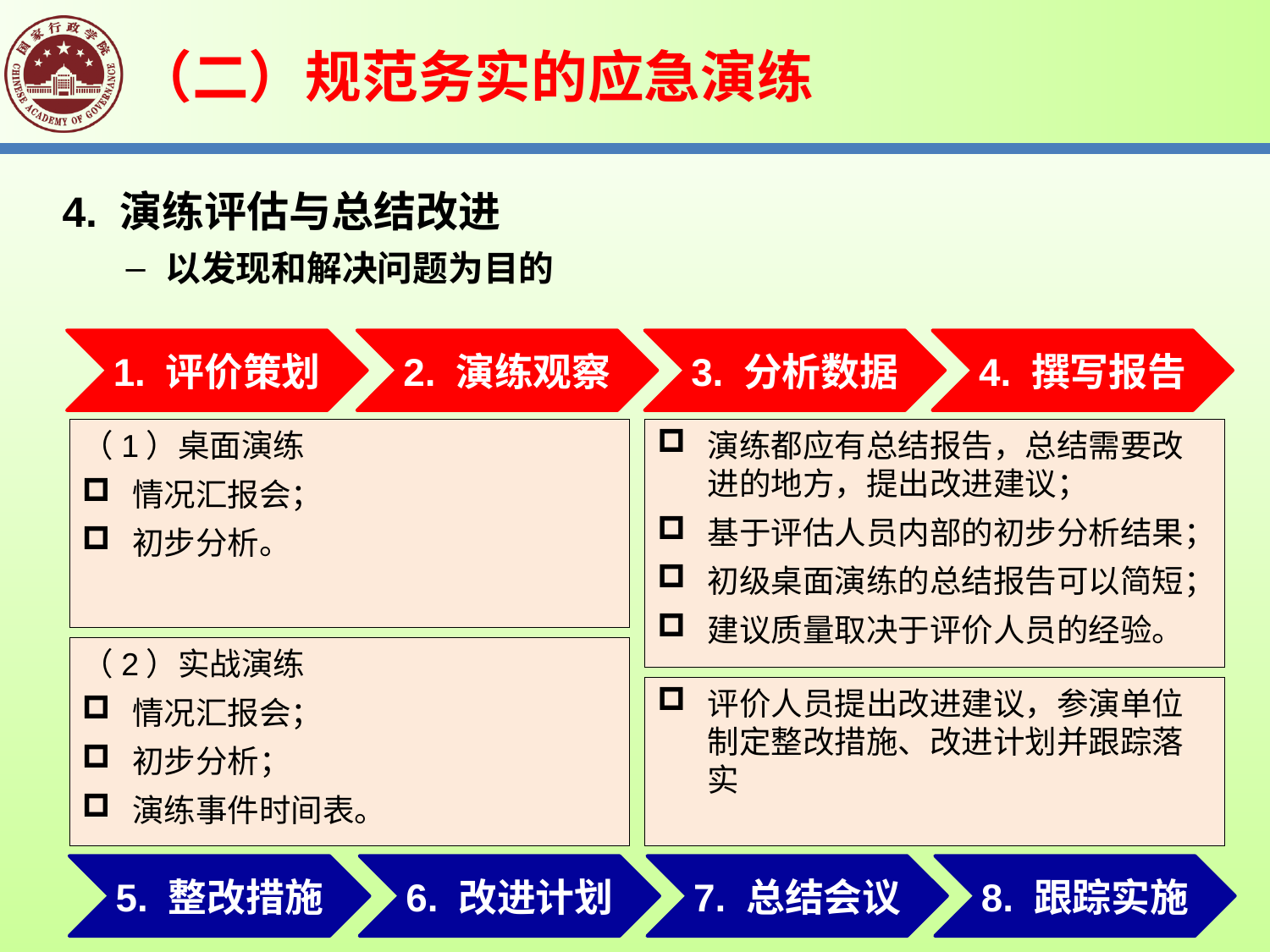

# （二）规范务实的应急演练
4. 演练评估与总结改进
以发现和解决问题为目的
1. 评价策划
2. 演练观察
3. 分析数据
4. 撰写报告
（1）桌面演练
情况汇报会；
初步分析。
演练都应有总结报告，总结需要改进的地方，提出改进建议；
基于评估人员内部的初步分析结果；
初级桌面演练的总结报告可以简短；
建议质量取决于评价人员的经验。

（2）实战演练
情况汇报会；
初步分析；
演练事件时间表。
评价人员提出改进建议，参演单位制定整改措施、改进计划并跟踪落实
5. 整改措施
6. 改进计划
7. 总结会议
8. 跟踪实施